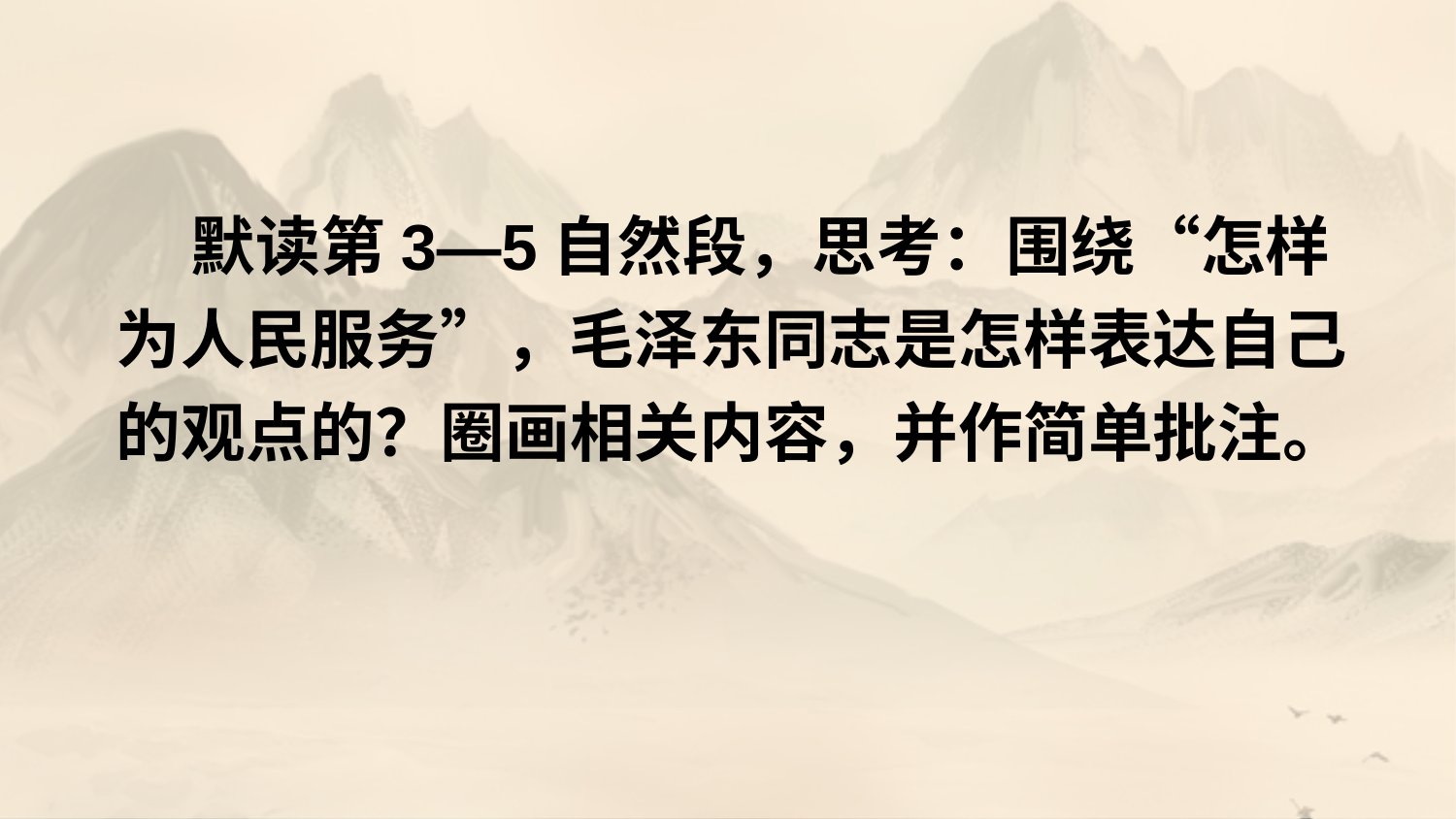

默读第3—5自然段，思考：围绕“怎样为人民服务”，毛泽东同志是怎样表达自己的观点的？圈画相关内容，并作简单批注。